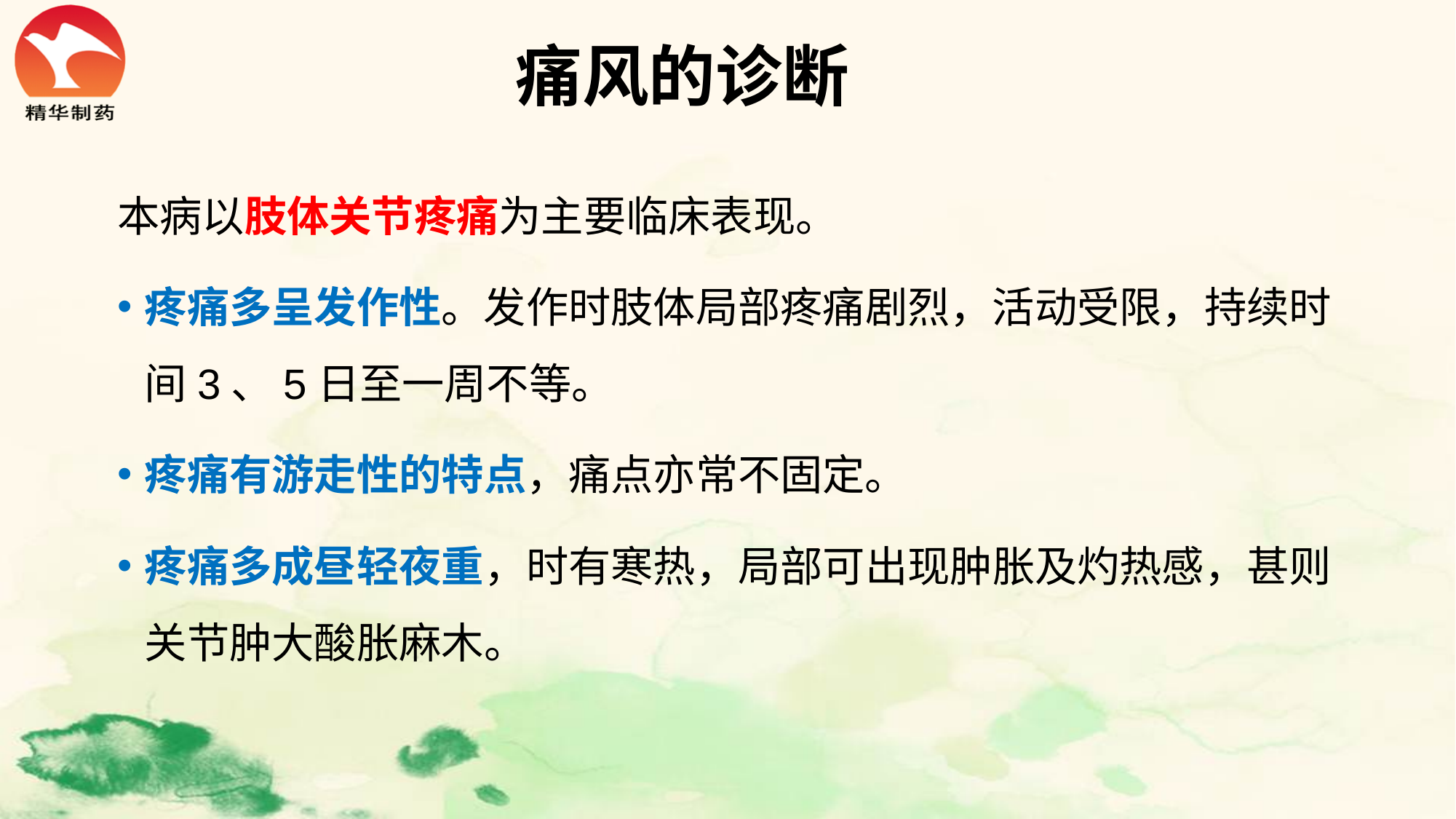

# 痛风的诊断
本病以肢体关节疼痛为主要临床表现。
疼痛多呈发作性。发作时肢体局部疼痛剧烈，活动受限，持续时间3、5日至一周不等。
疼痛有游走性的特点，痛点亦常不固定。
疼痛多成昼轻夜重，时有寒热，局部可出现肿胀及灼热感，甚则关节肿大酸胀麻木。